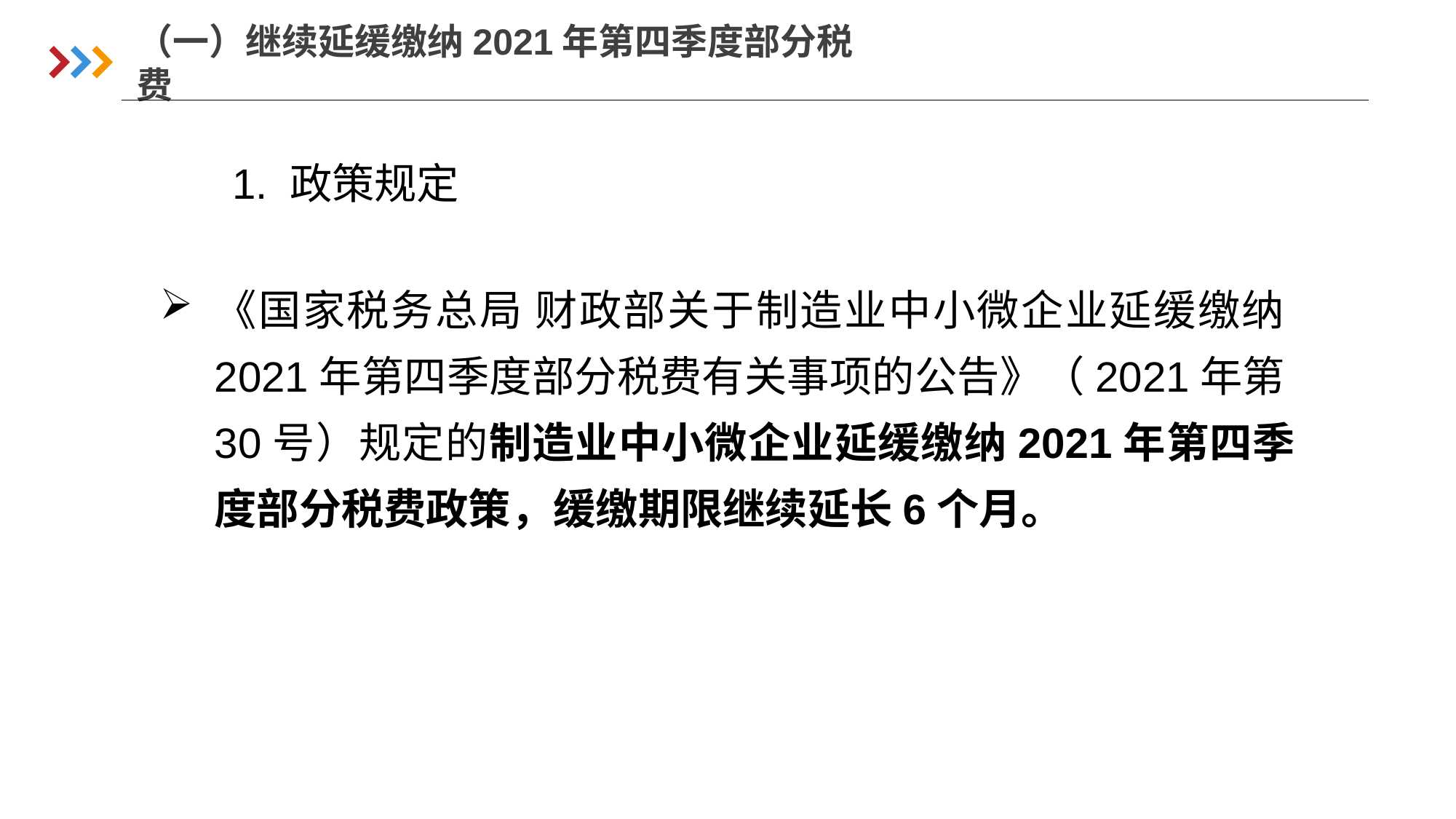

（一）继续延缓缴纳2021年第四季度部分税费

1. 政策规定
《国家税务总局 财政部关于制造业中小微企业延缓缴纳2021年第四季度部分税费有关事项的公告》（2021年第30号）规定的制造业中小微企业延缓缴纳2021年第四季度部分税费政策，缓缴期限继续延长6个月。